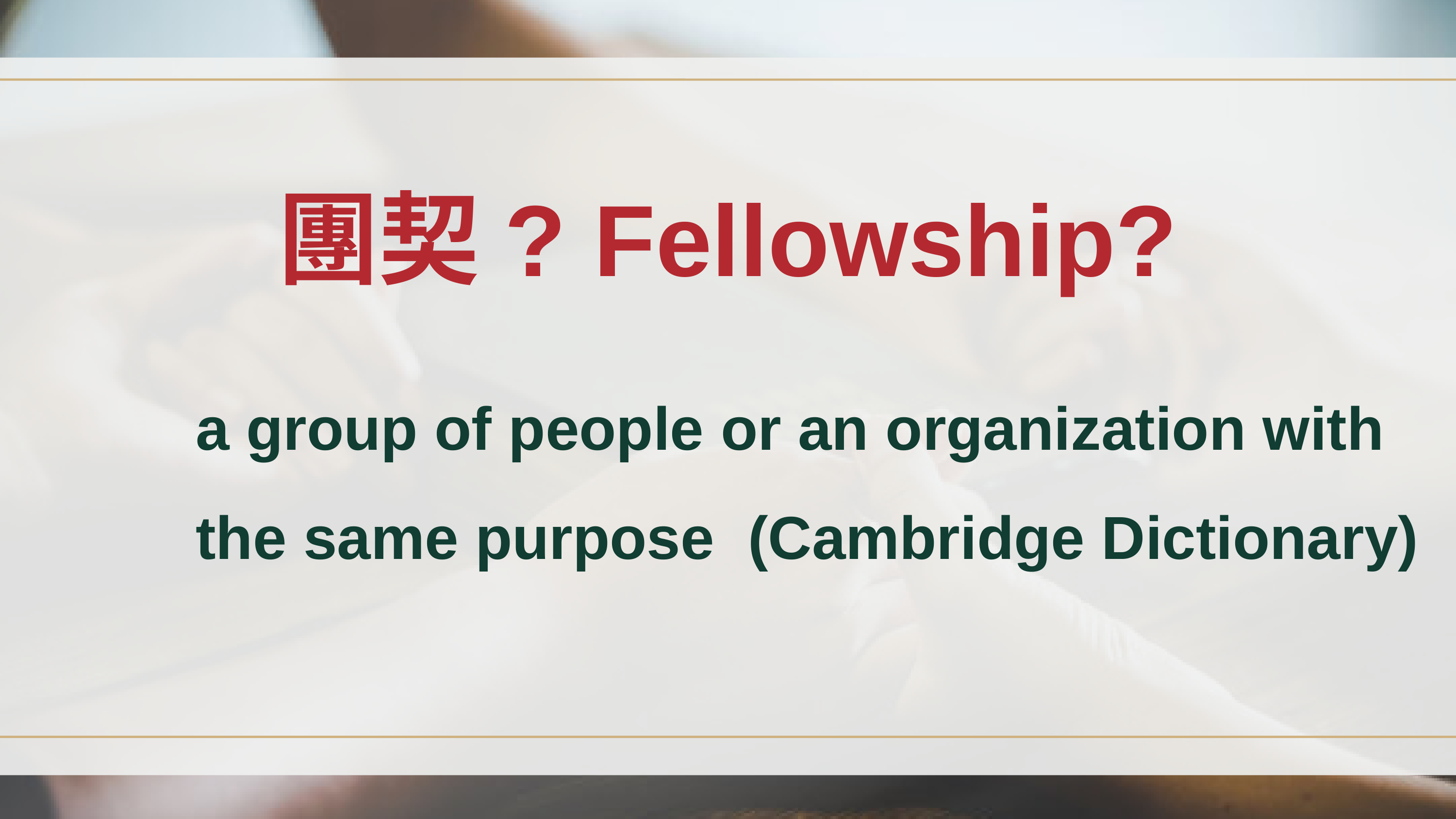

團契? Fellowship?
a group of people or an organization with the same purpose  (Cambridge Dictionary)